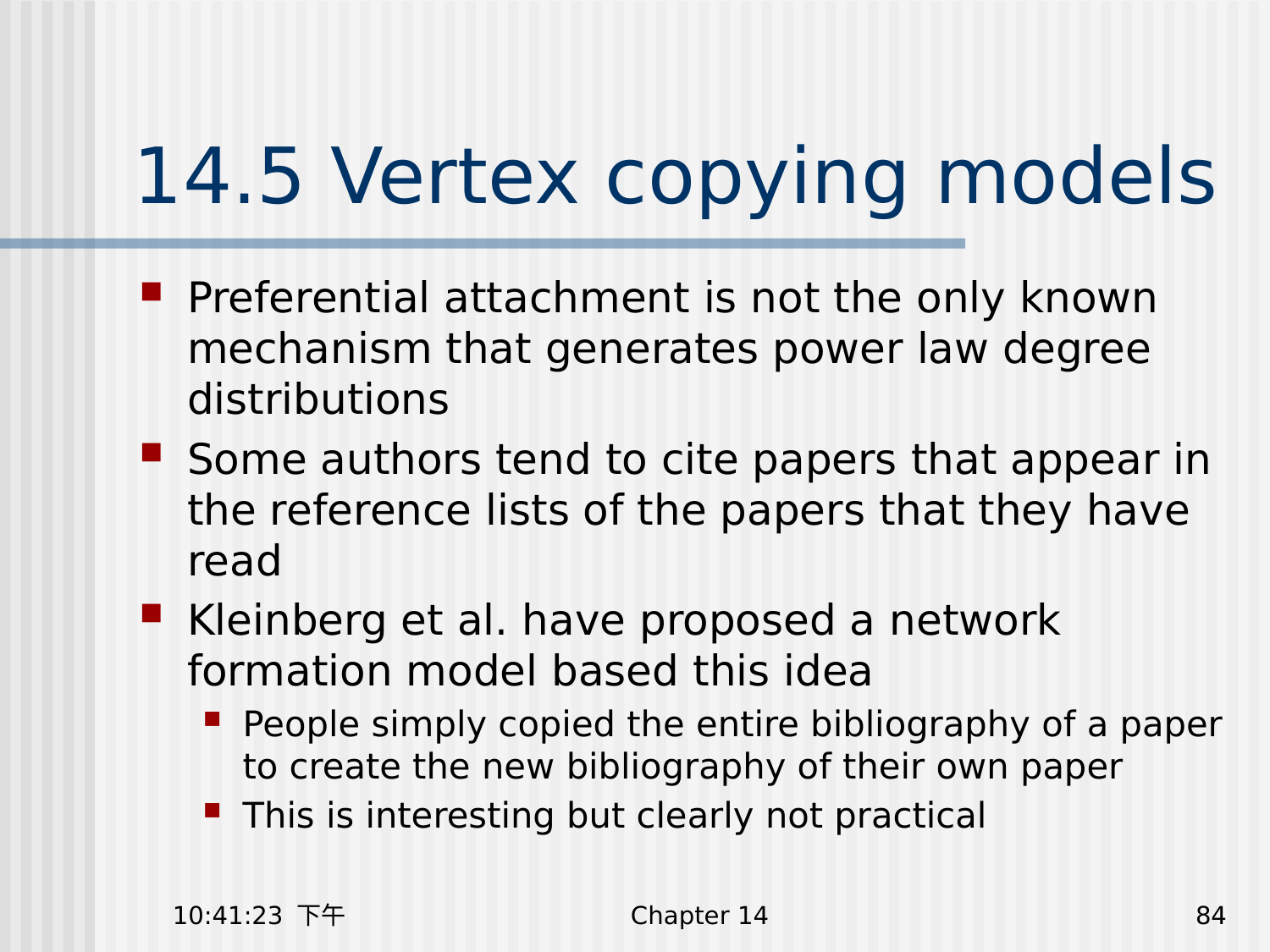

# 14.5 Vertex copying models
Preferential attachment is not the only known mechanism that generates power law degree distributions
Some authors tend to cite papers that appear in the reference lists of the papers that they have read
Kleinberg et al. have proposed a network formation model based this idea
People simply copied the entire bibliography of a paper to create the new bibliography of their own paper
This is interesting but clearly not practical
10:41:23 下午
Chapter 14
84